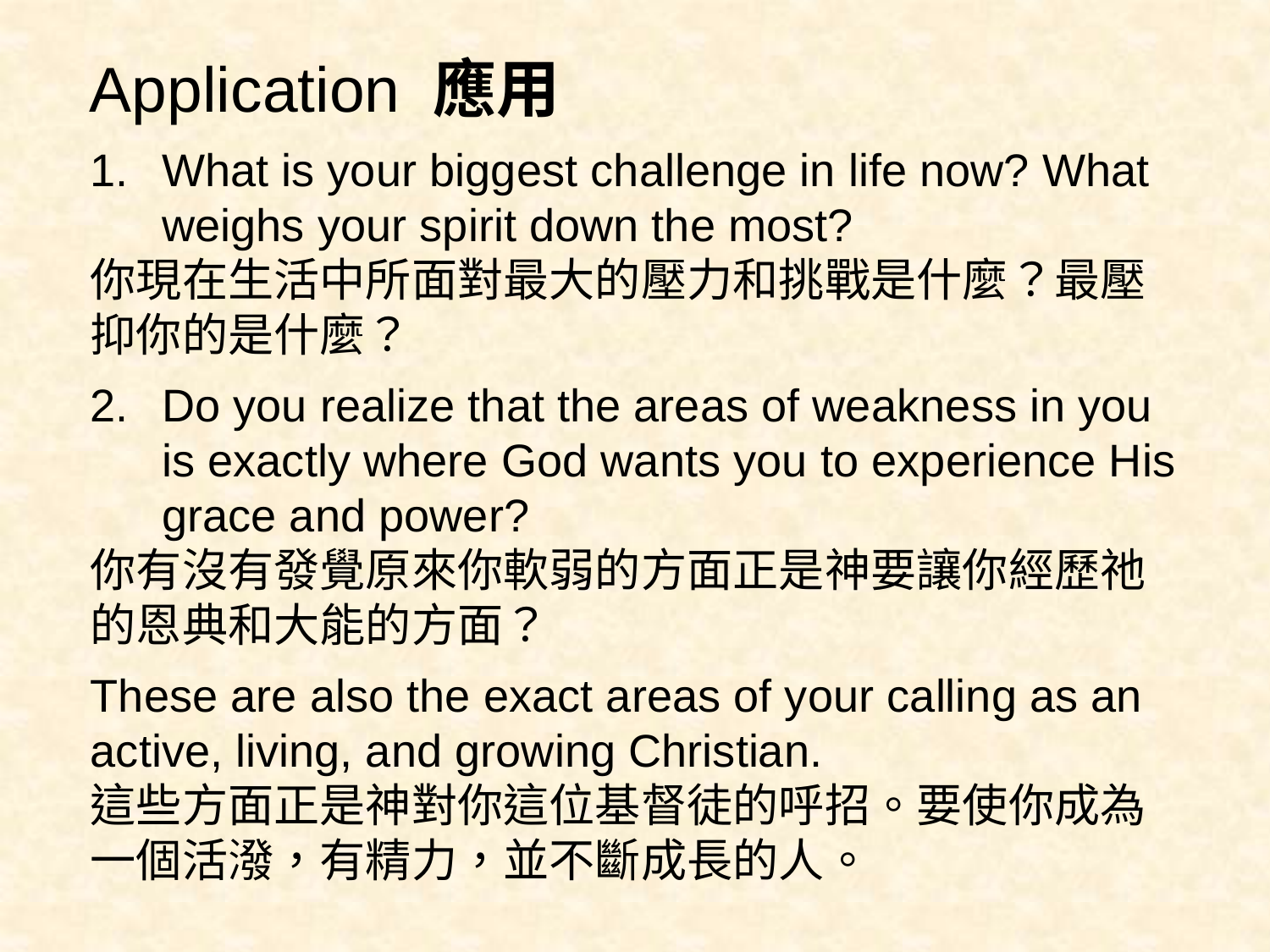

Application 應用
What is your biggest challenge in life now? What weighs your spirit down the most?
你現在生活中所面對最大的壓力和挑戰是什麼？最壓抑你的是什麼？
Do you realize that the areas of weakness in you is exactly where God wants you to experience His grace and power?
你有沒有發覺原來你軟弱的方面正是神要讓你經歷祂的恩典和大能的方面？
These are also the exact areas of your calling as an active, living, and growing Christian.
這些方面正是神對你這位基督徒的呼招。要使你成為一個活潑，有精力，並不斷成長的人。